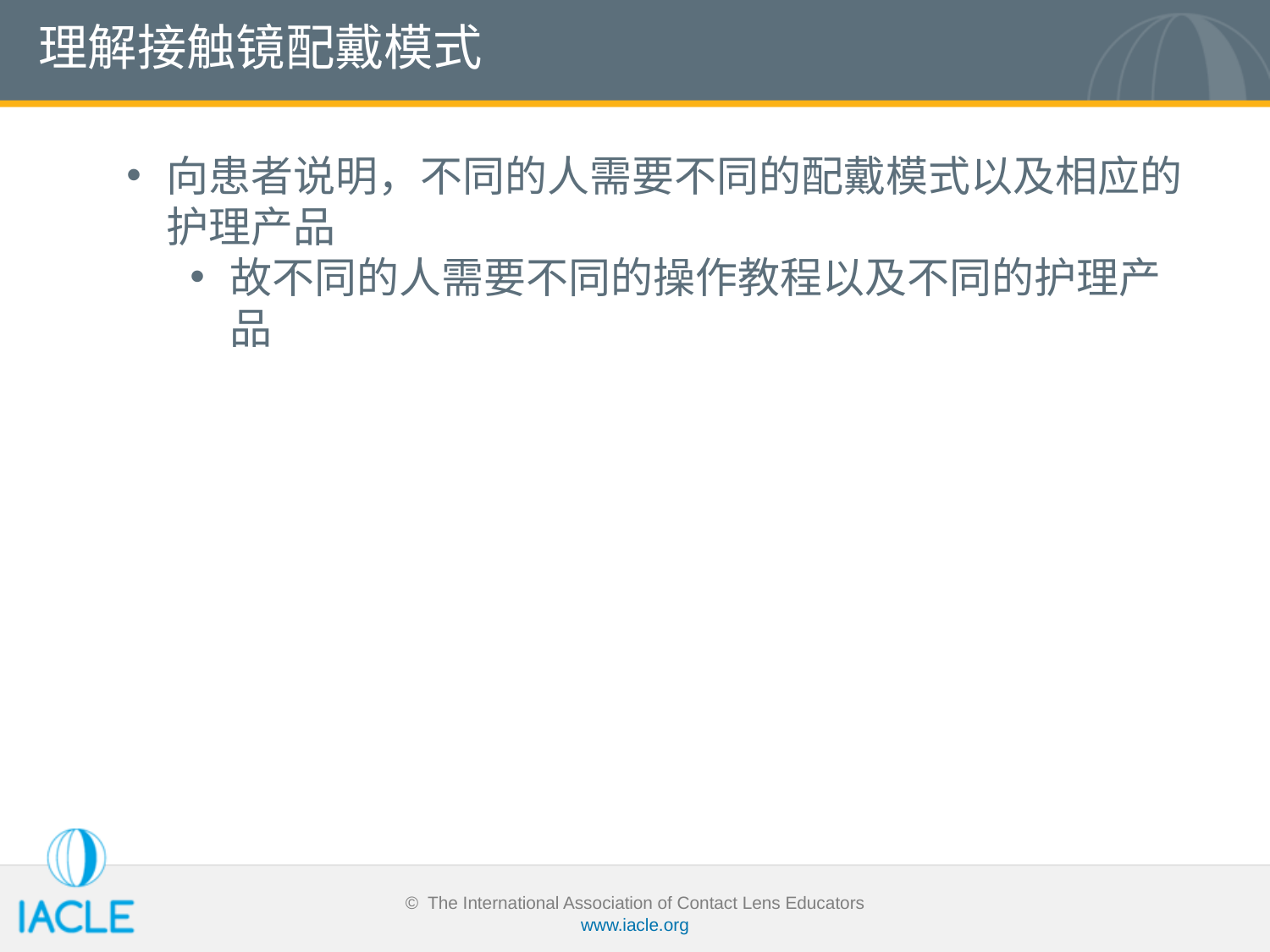

# 理解接触镜配戴模式
向患者说明，不同的人需要不同的配戴模式以及相应的护理产品
故不同的人需要不同的操作教程以及不同的护理产品